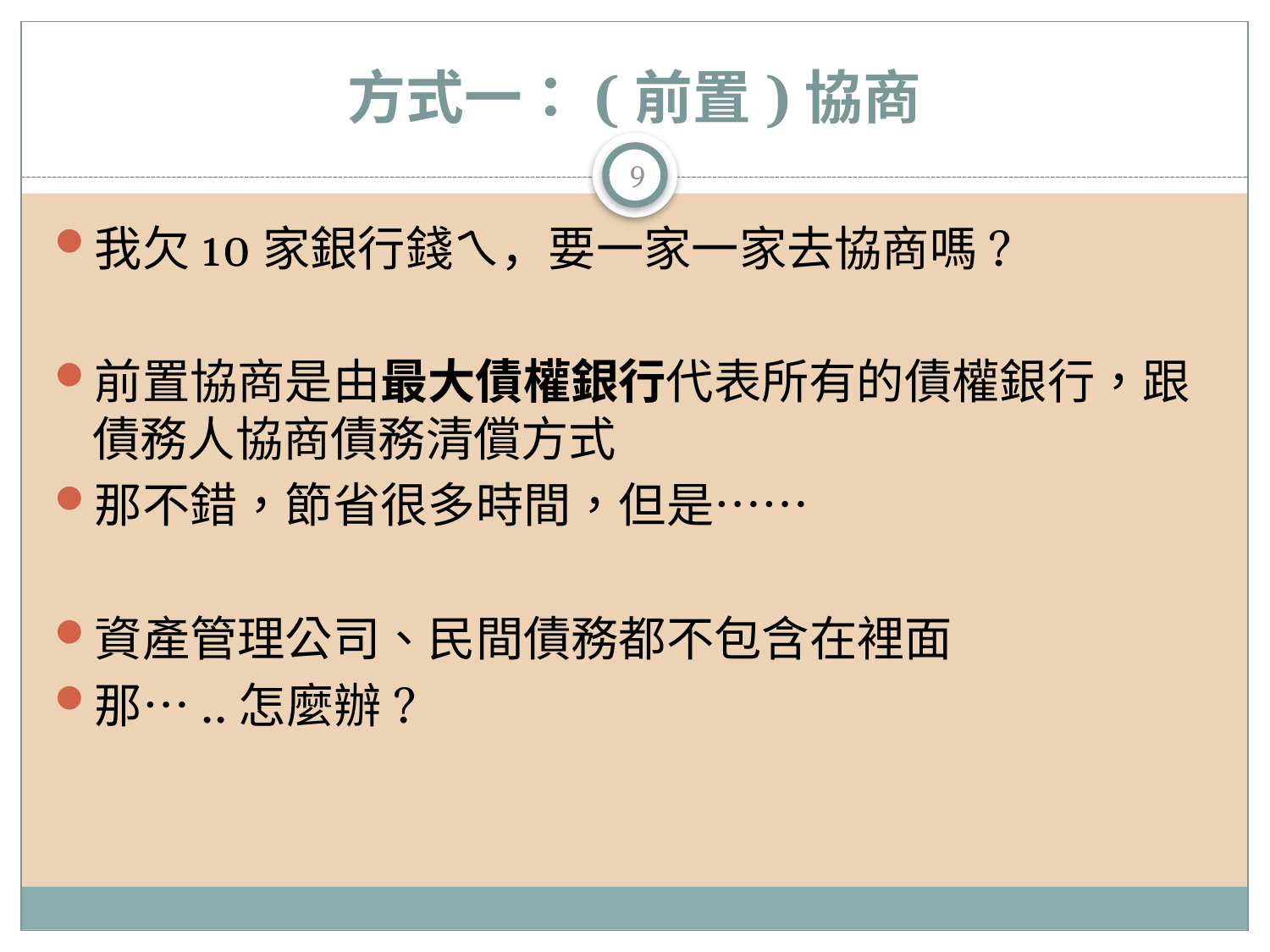

# 方式一：(前置)協商
9
我欠10家銀行錢ㄟ，要一家一家去協商嗎?

前置協商是由最大債權銀行代表所有的債權銀行，跟債務人協商債務清償方式
那不錯，節省很多時間，但是……

資產管理公司、民間債務都不包含在裡面
那…..怎麼辦?